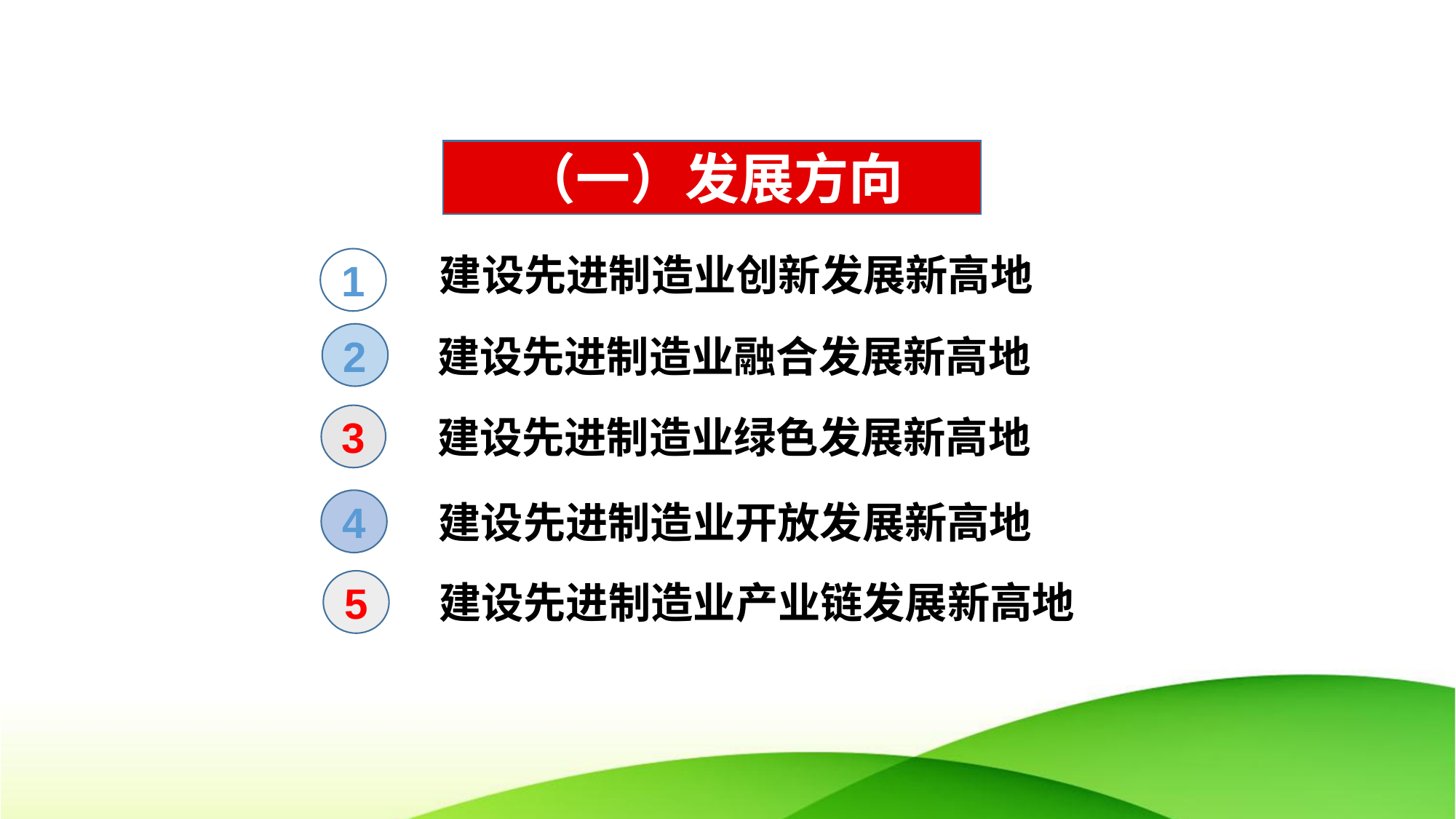

（一）发展方向
建设先进制造业创新发展新高地
1
2
建设先进制造业融合发展新高地
3
建设先进制造业绿色发展新高地
4
建设先进制造业开放发展新高地
5
建设先进制造业产业链发展新高地